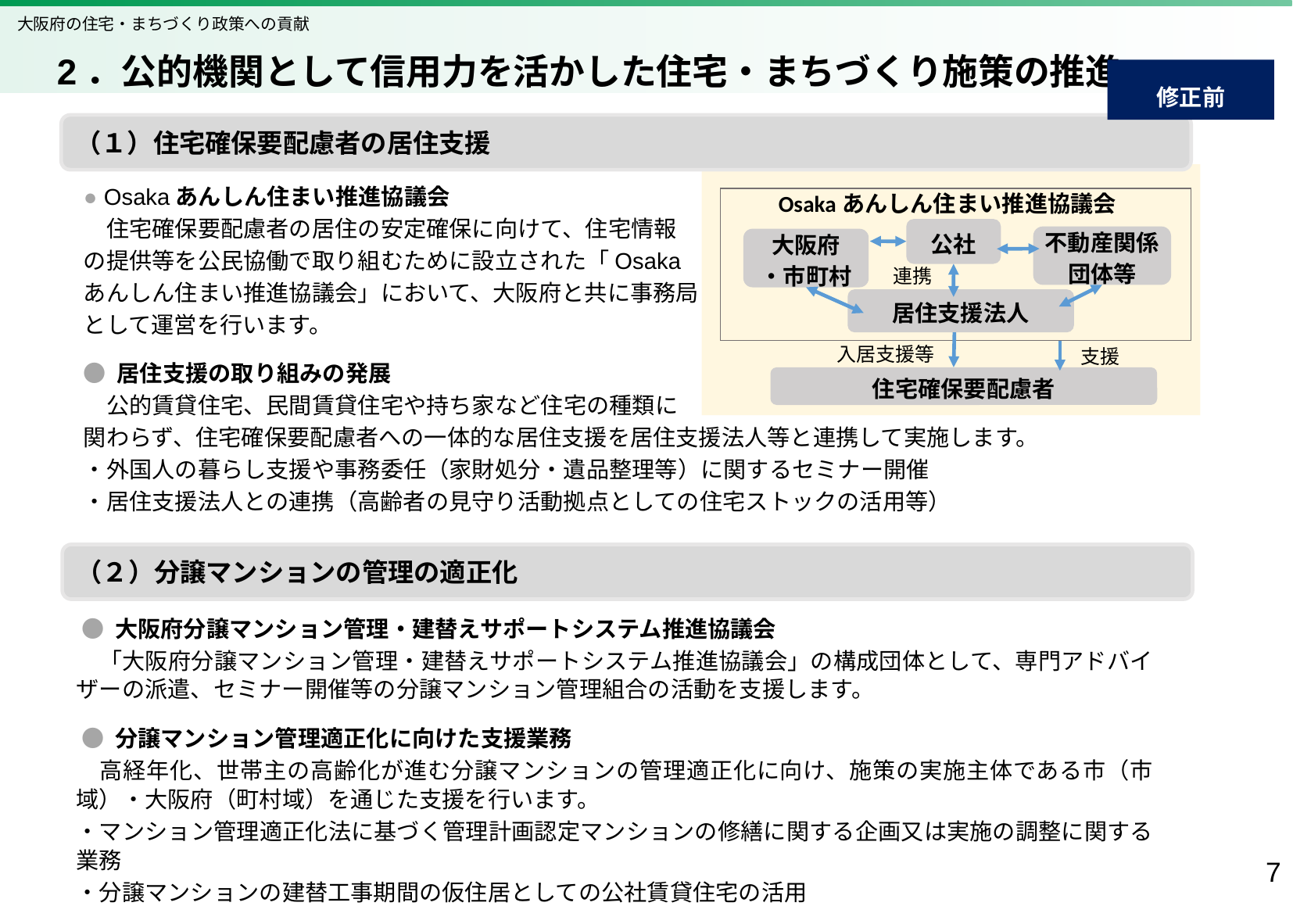

大阪府の住宅・まちづくり政策への貢献
　2．公的機関として信用力を活かした住宅・まちづくり施策の推進
修正前
（１）住宅確保要配慮者の居住支援

● Osakaあんしん住まい推進協議会
　住宅確保要配慮者の居住の安定確保に向けて、住宅情報
の提供等を公民協働で取り組むために設立された「Osaka
あんしん住まい推進協議会」において、大阪府と共に事務局
として運営を行います。

● 居住支援の取り組みの発展
　公的賃貸住宅、民間賃貸住宅や持ち家など住宅の種類に
関わらず、住宅確保要配慮者への一体的な居住支援を居住支援法人等と連携して実施します。
・外国人の暮らし支援や事務委任（家財処分・遺品整理等）に関するセミナー開催
・居住支援法人との連携（高齢者の見守り活動拠点としての住宅ストックの活用等）
Osakaあんしん住まい推進協議会

公社
不動産関係
団体等
大阪府
・市町村
連携
居住支援法人
入居支援等
支援
住宅確保要配慮者
（２）分譲マンションの管理の適正化
 ● 大阪府分譲マンション管理・建替えサポートシステム推進協議会
　「大阪府分譲マンション管理・建替えサポートシステム推進協議会」の構成団体として、専門アドバイザーの派遣、セミナー開催等の分譲マンション管理組合の活動を支援します。

 ● 分譲マンション管理適正化に向けた支援業務
　高経年化、世帯主の高齢化が進む分譲マンションの管理適正化に向け、施策の実施主体である市（市域）・大阪府（町村域）を通じた支援を行います。
・マンション管理適正化法に基づく管理計画認定マンションの修繕に関する企画又は実施の調整に関する業務
・分譲マンションの建替工事期間の仮住居としての公社賃貸住宅の活用
7